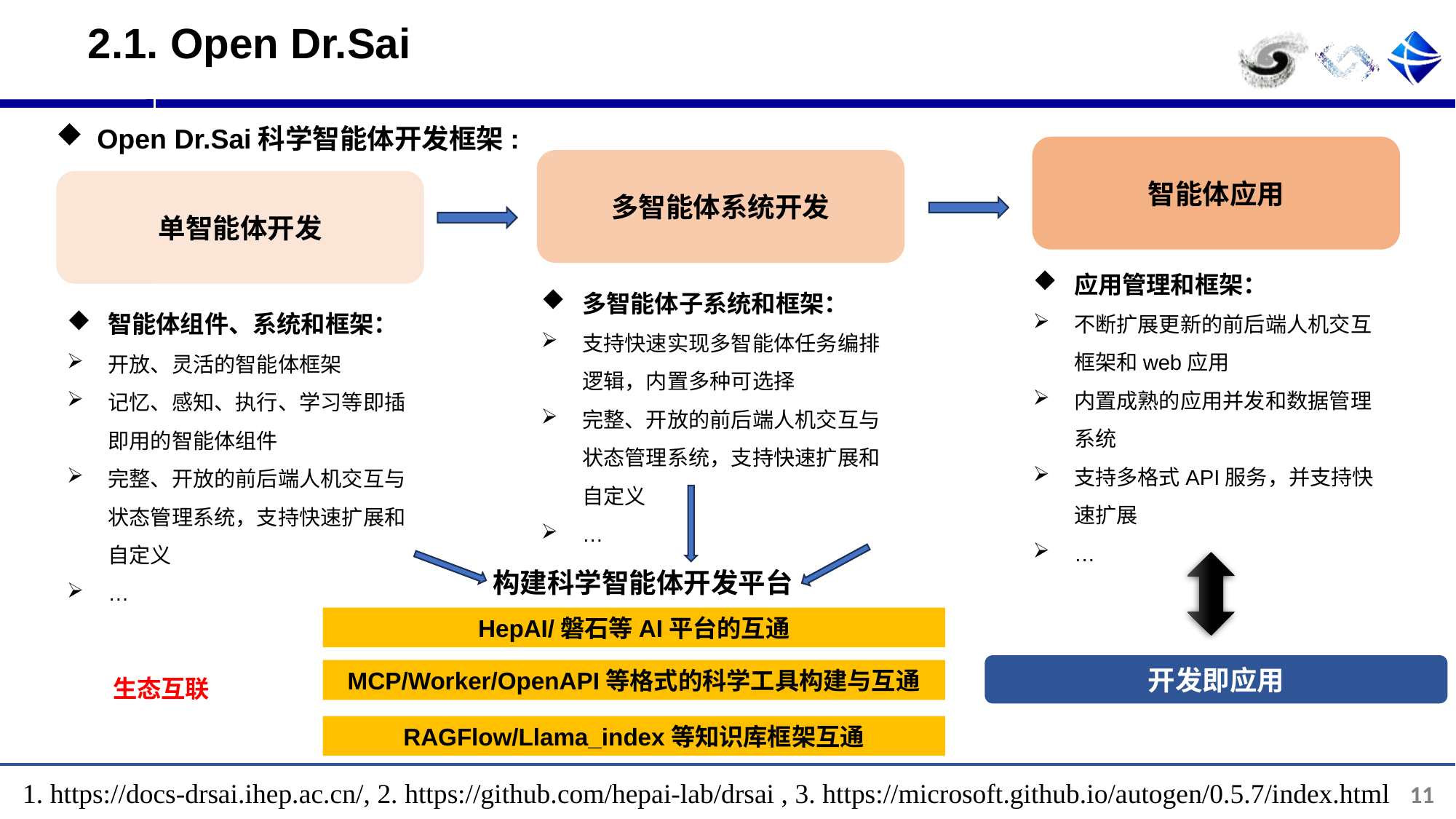

# 2.1. Open Dr.Sai
Open Dr.Sai科学智能体开发框架:
智能体应用
多智能体系统开发
单智能体开发

应用管理和框架：
不断扩展更新的前后端人机交互框架和web应用
内置成熟的应用并发和数据管理系统
支持多格式API服务，并支持快速扩展
…
多智能体子系统和框架：
支持快速实现多智能体任务编排逻辑，内置多种可选择
完整、开放的前后端人机交互与状态管理系统，支持快速扩展和自定义
…
智能体组件、系统和框架：
开放、灵活的智能体框架
记忆、感知、执行、学习等即插即用的智能体组件
完整、开放的前后端人机交互与状态管理系统，支持快速扩展和自定义
…

构建科学智能体开发平台

HepAI/磐石等AI平台的互通
生态互联
开发即应用
MCP/Worker/OpenAPI等格式的科学工具构建与互通
RAGFlow/Llama_index等知识库框架互通
1. https://docs-drsai.ihep.ac.cn/, 2. https://github.com/hepai-lab/drsai , 3. https://microsoft.github.io/autogen/0.5.7/index.html